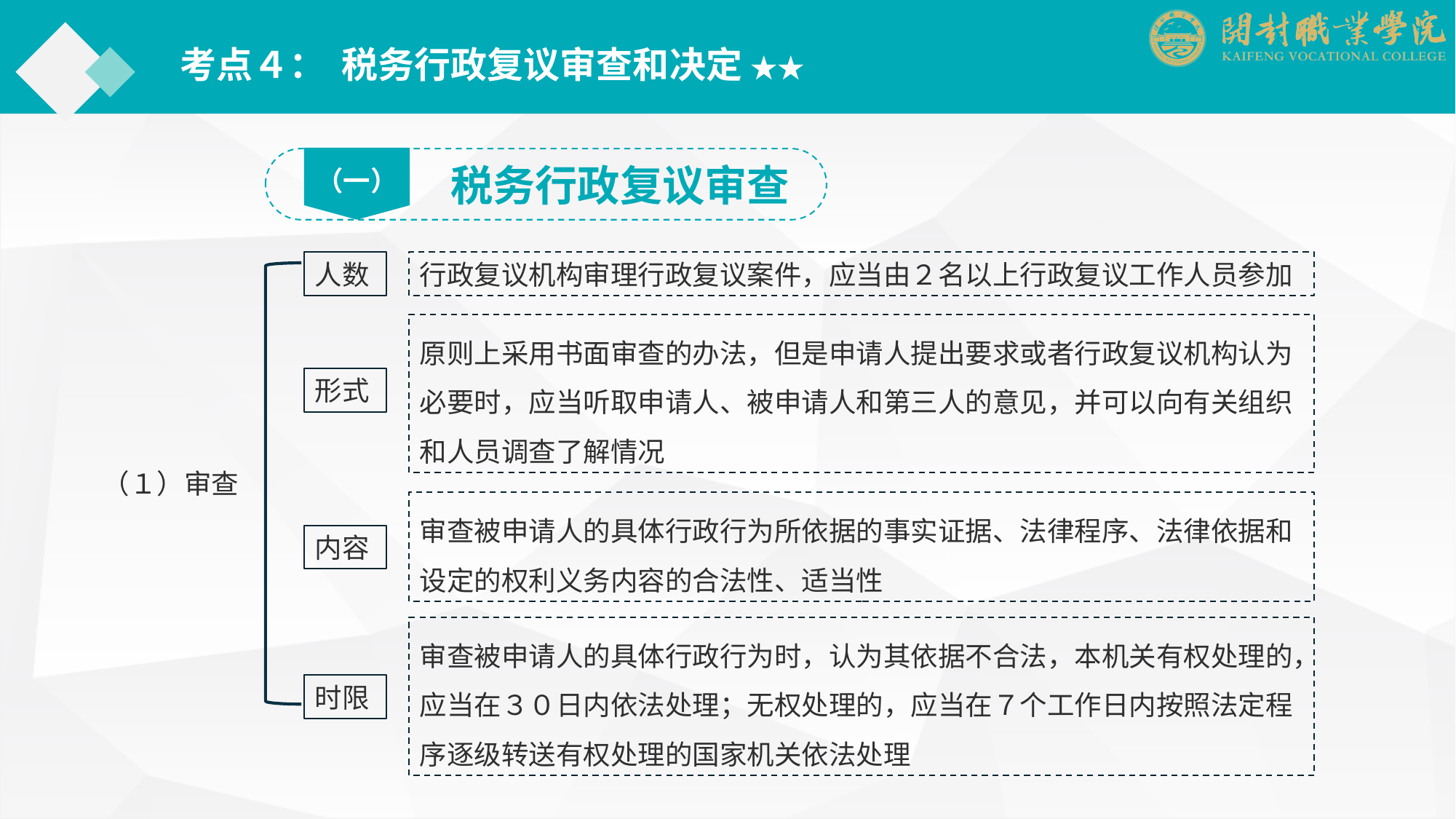

考点４：  税务行政复议审查和决定 ★★
（一）

税务行政复议审查
人数
行政复议机构审理行政复议案件，应当由２名以上行政复议工作人员参加

原则上采用书面审查的办法，但是申请人提出要求或者行政复议机构认为必要时，应当听取申请人、被申请人和第三人的意见，并可以向有关组织和人员调查了解情况
形式
（１）审查
审查被申请人的具体行政行为所依据的事实证据、法律程序、法律依据和设定的权利义务内容的合法性、适当性
内容
审查被申请人的具体行政行为时，认为其依据不合法，本机关有权处理的，应当在３０日内依法处理；无权处理的，应当在７个工作日内按照法定程序逐级转送有权处理的国家机关依法处理
时限